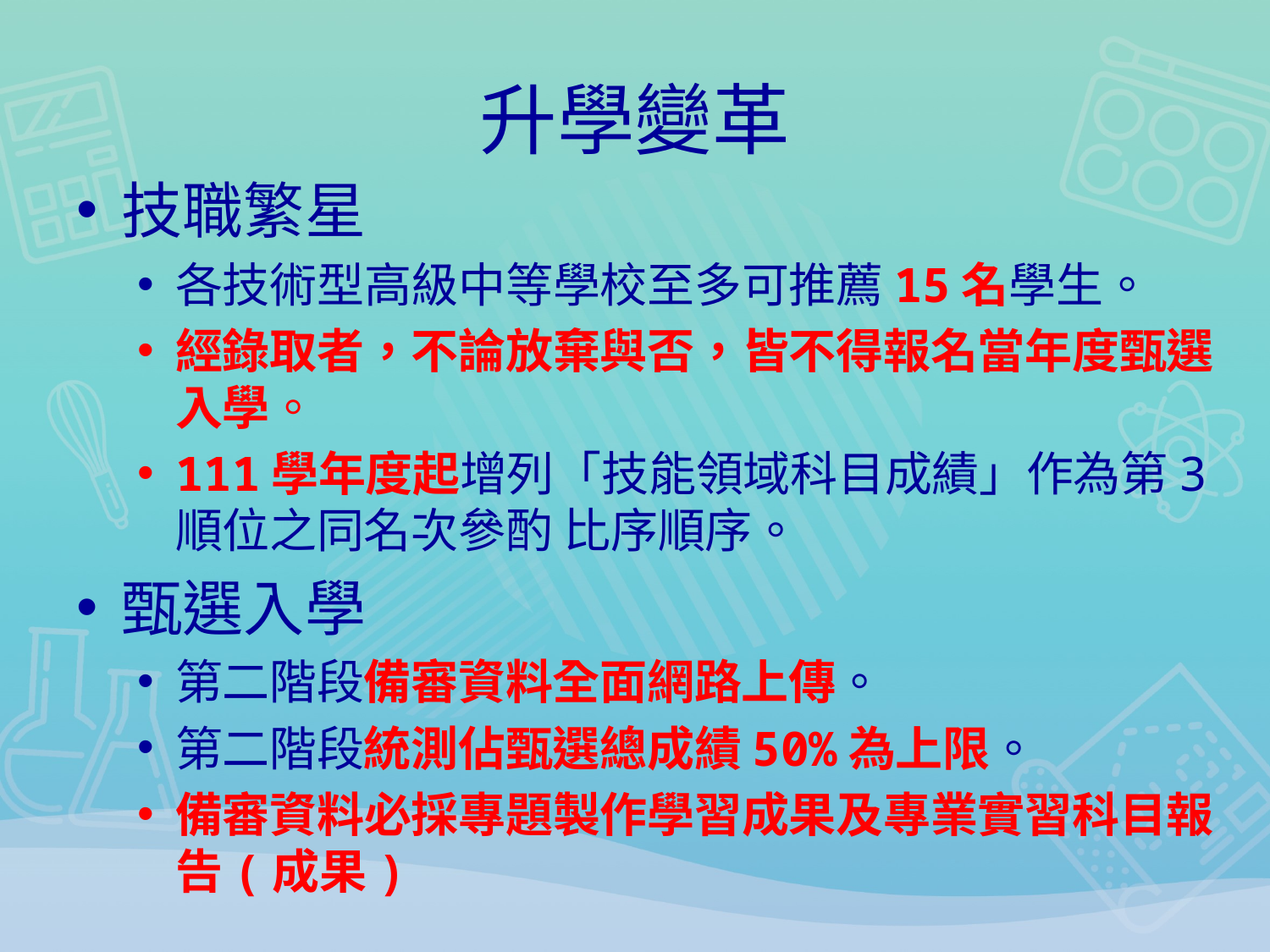

# 升學變革
技職繁星
各技術型高級中等學校至多可推薦15名學生。
經錄取者，不論放棄與否，皆不得報名當年度甄選入學。
111學年度起增列「技能領域科目成績」作為第3順位之同名次參酌 比序順序。
甄選入學
第二階段備審資料全面網路上傳。
第二階段統測佔甄選總成績50%為上限。
備審資料必採專題製作學習成果及專業實習科目報告(成果)